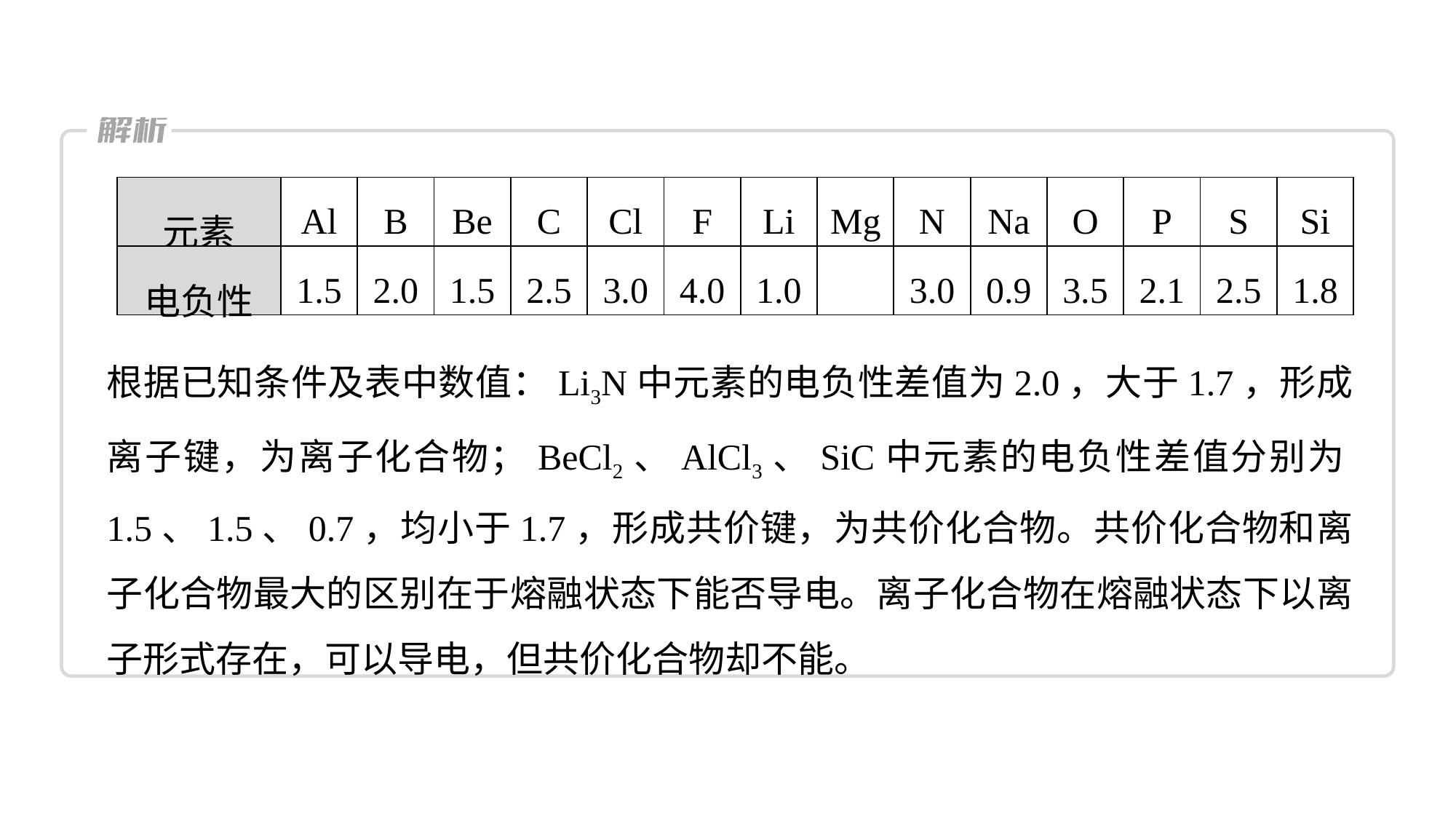

| 元素 | Al | B | Be | C | Cl | F | Li | Mg | N | Na | O | P | S | Si |
| --- | --- | --- | --- | --- | --- | --- | --- | --- | --- | --- | --- | --- | --- | --- |
| 电负性 | 1.5 | 2.0 | 1.5 | 2.5 | 3.0 | 4.0 | 1.0 |  | 3.0 | 0.9 | 3.5 | 2.1 | 2.5 | 1.8 |
根据已知条件及表中数值：Li3N中元素的电负性差值为2.0，大于1.7，形成离子键，为离子化合物；BeCl2、AlCl3、SiC中元素的电负性差值分别为1.5、1.5、0.7，均小于1.7，形成共价键，为共价化合物。共价化合物和离子化合物最大的区别在于熔融状态下能否导电。离子化合物在熔融状态下以离子形式存在，可以导电，但共价化合物却不能。